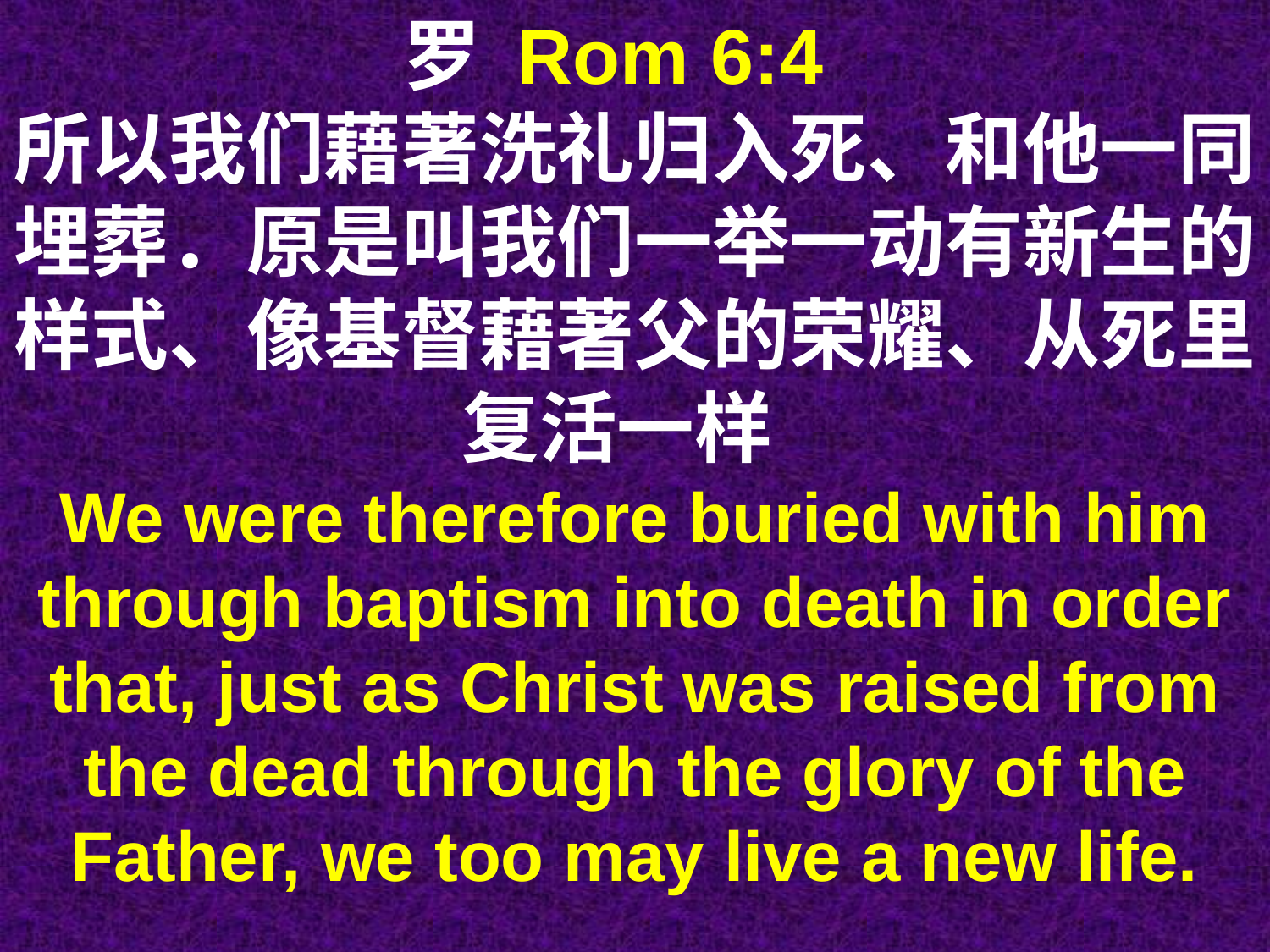

罗 Rom 6:4
所以我们藉著洗礼归入死、和他一同埋葬．原是叫我们一举一动有新生的样式、像基督藉著父的荣耀、从死里复活一样
We were therefore buried with him through baptism into death in order that, just as Christ was raised from the dead through the glory of the Father, we too may live a new life.